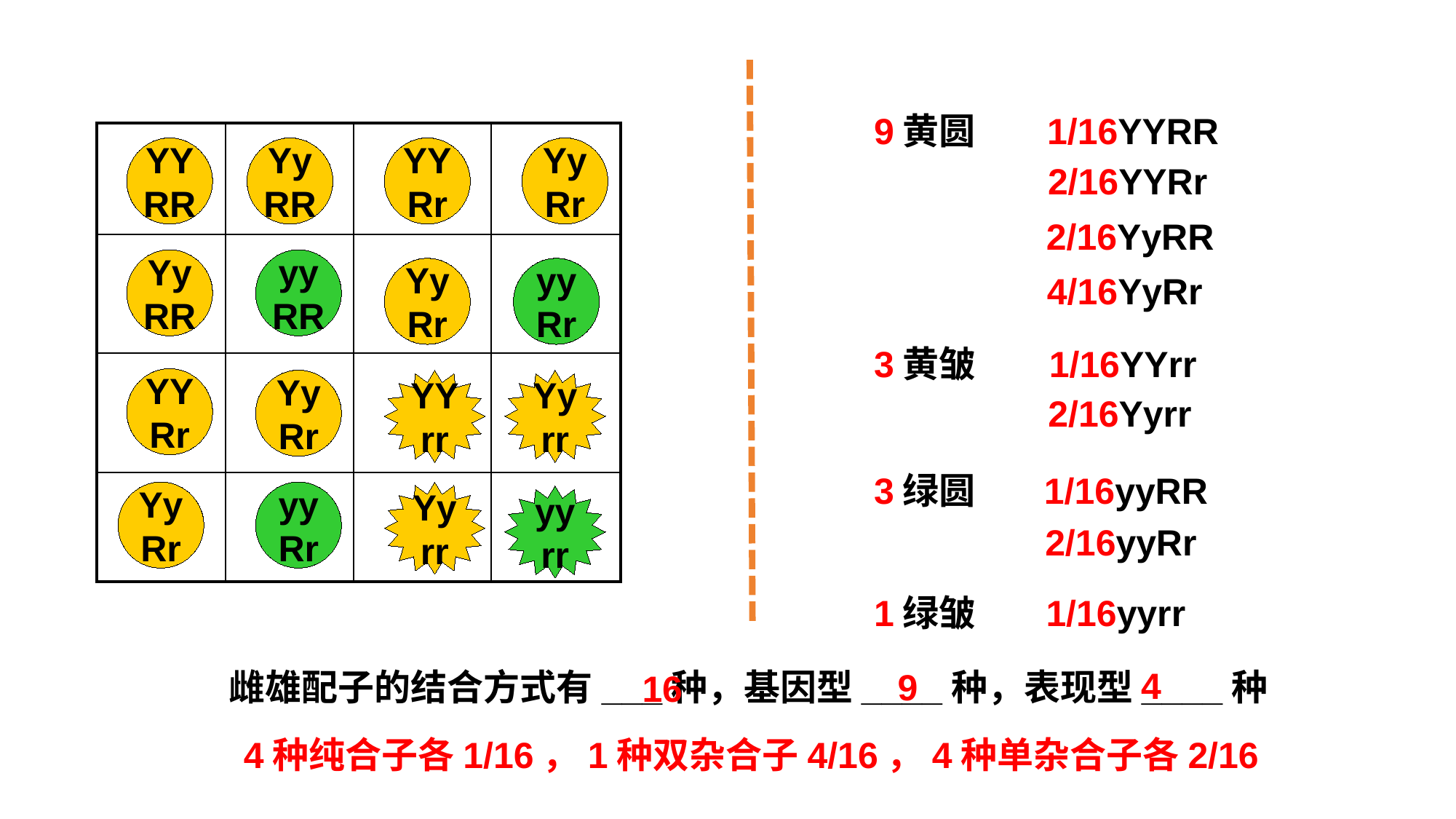

9黄圆
1/16YYRR
|  |  |  |  |
| --- | --- | --- | --- |
|  |  |  |  |
|  |  |  |  |
|  |  |  |  |
2/16YYRr
YY
RR
Yy
RR
YY
Rr
Yy
Rr
2/16YyRR
4/16YyRr
Yy
RR
yy
RR
Yy
Rr
yy
Rr
3黄皱
1/16YYrr
2/16Yyrr
YY
Rr
Yy
Rr
YY
rr
Yy
rr
3绿圆
1/16yyRR
Yy
Rr
yy
Rr
Yy
rr
yy
rr
2/16yyRr
1绿皱
1/16yyrr
4
9
雌雄配子的结合方式有___种，基因型____种，表现型____种
16
4种纯合子各1/16，1种双杂合子4/16，4种单杂合子各2/16